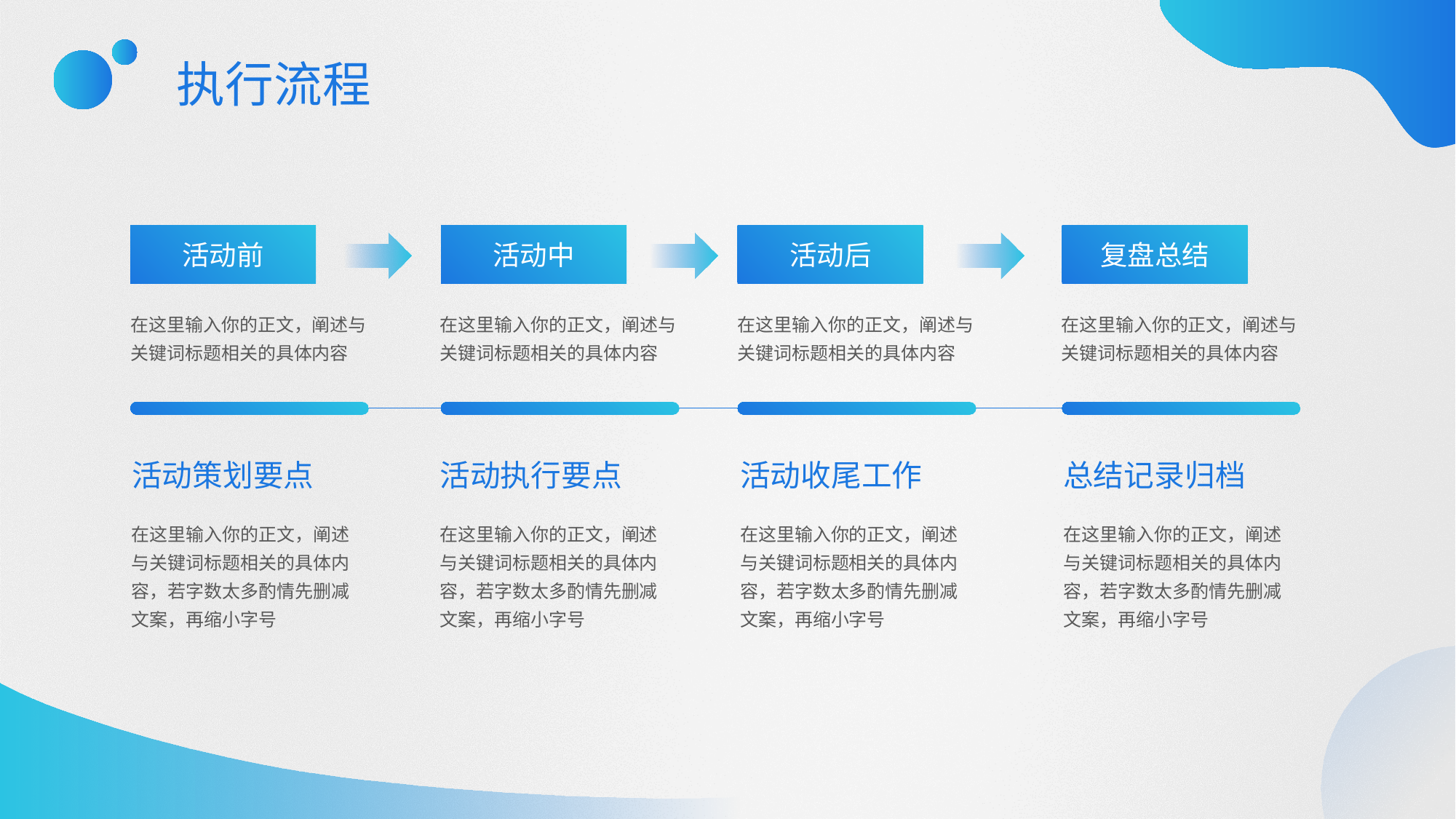

执行流程
活动前
活动中
活动后
复盘总结

在这里输入你的正文，阐述与关键词标题相关的具体内容
在这里输入你的正文，阐述与关键词标题相关的具体内容
在这里输入你的正文，阐述与关键词标题相关的具体内容
在这里输入你的正文，阐述与关键词标题相关的具体内容

活动策划要点
活动执行要点
活动收尾工作
总结记录归档
在这里输入你的正文，阐述
与关键词标题相关的具体内
容，若字数太多酌情先删减
文案，再缩小字号
在这里输入你的正文，阐述
与关键词标题相关的具体内
容，若字数太多酌情先删减
文案，再缩小字号
在这里输入你的正文，阐述
与关键词标题相关的具体内
容，若字数太多酌情先删减
文案，再缩小字号
在这里输入你的正文，阐述
与关键词标题相关的具体内
容，若字数太多酌情先删减
文案，再缩小字号